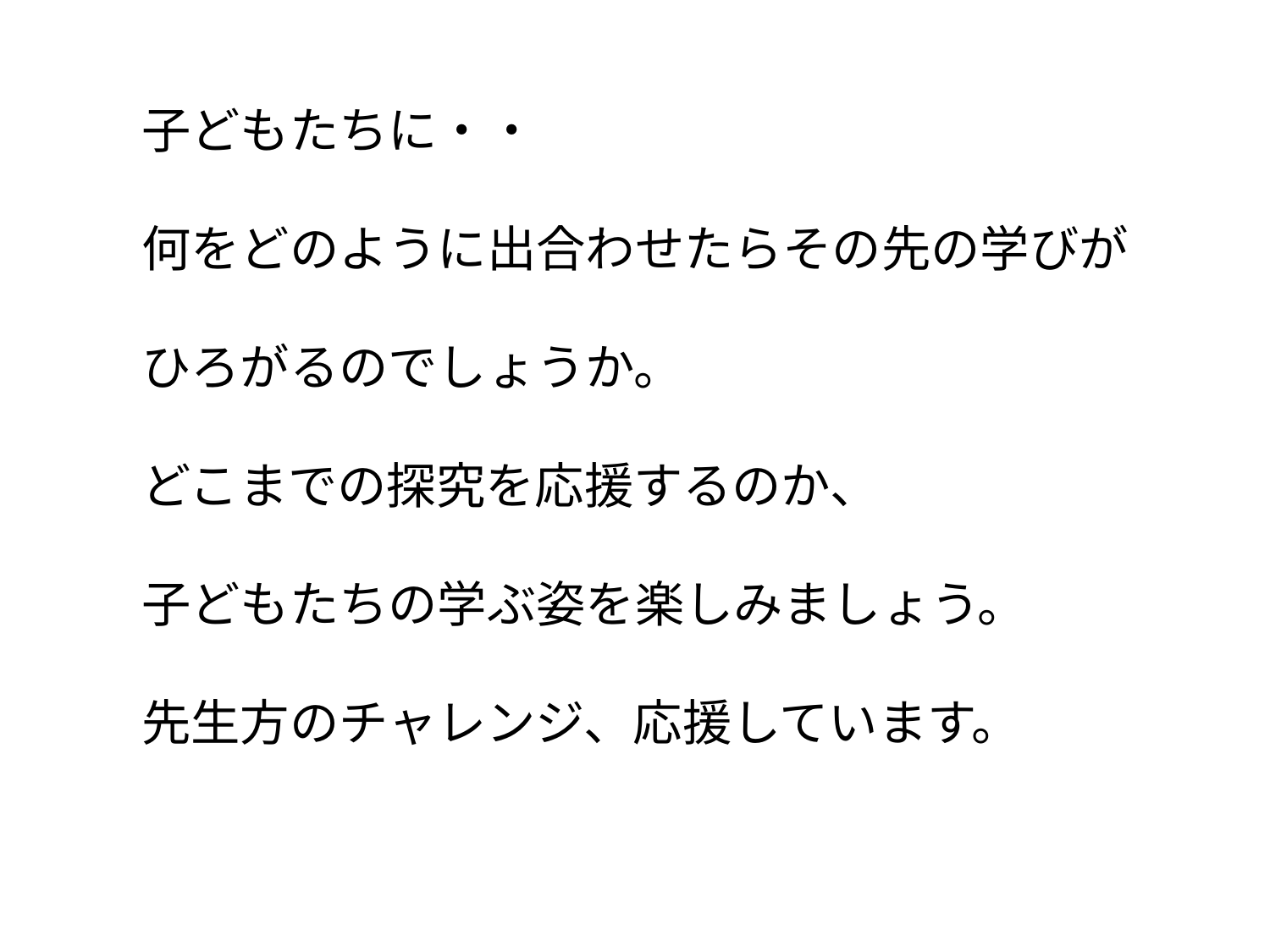

子どもたちに・・

何をどのように出合わせたらその先の学びが

ひろがるのでしょうか。

どこまでの探究を応援するのか、

子どもたちの学ぶ姿を楽しみましょう。

先生方のチャレンジ、応援しています。